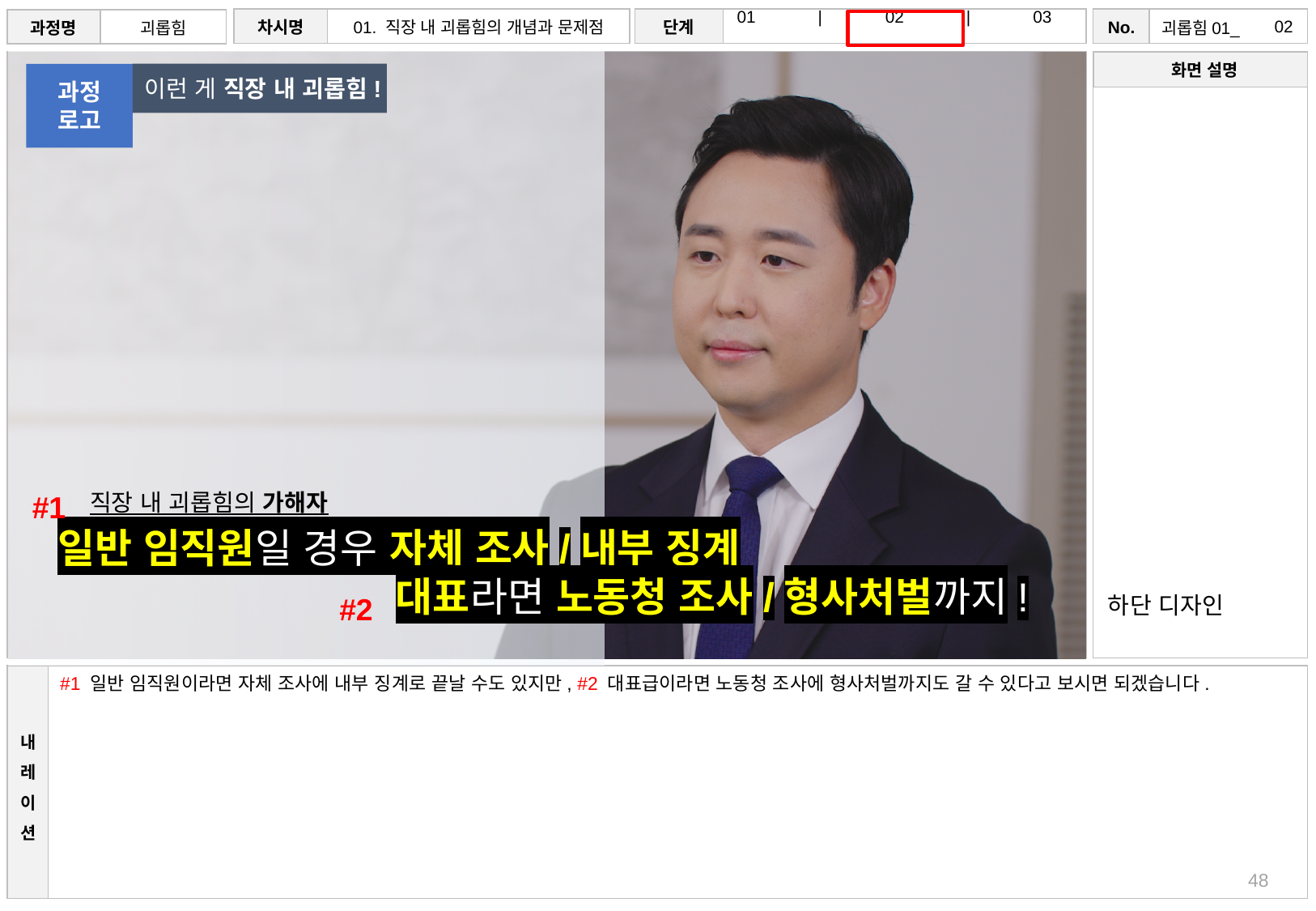

# 02
이런 게 직장 내 괴롭힘!
과정
로고

#1
직장 내 괴롭힘의 가해자
일반 임직원일 경우 자체 조사/내부 징계
                             대표라면 노동청 조사/형사처벌까지!
#2
하단 디자인
#1 일반 임직원이라면 자체 조사에 내부 징계로 끝날 수도 있지만, #2 대표급이라면 노동청 조사에 형사처벌까지도 갈 수 있다고 보시면 되겠습니다.
48